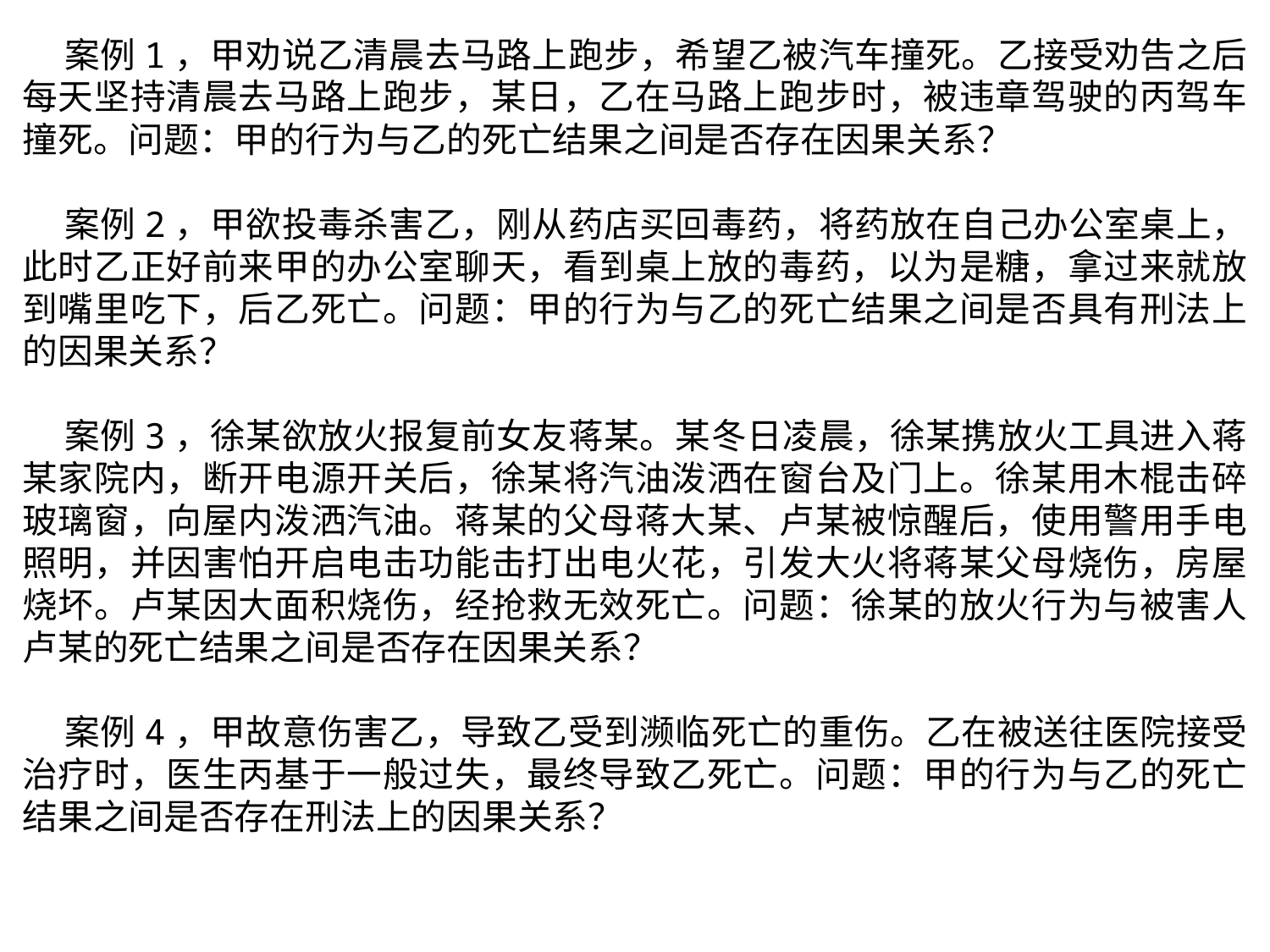

案例1，甲劝说乙清晨去马路上跑步，希望乙被汽车撞死。乙接受劝告之后每天坚持清晨去马路上跑步，某日，乙在马路上跑步时，被违章驾驶的丙驾车撞死。问题：甲的行为与乙的死亡结果之间是否存在因果关系？

    案例2，甲欲投毒杀害乙，刚从药店买回毒药，将药放在自己办公室桌上，此时乙正好前来甲的办公室聊天，看到桌上放的毒药，以为是糖，拿过来就放到嘴里吃下，后乙死亡。问题：甲的行为与乙的死亡结果之间是否具有刑法上的因果关系？

    案例3，徐某欲放火报复前女友蒋某。某冬日凌晨，徐某携放火工具进入蒋某家院内，断开电源开关后，徐某将汽油泼洒在窗台及门上。徐某用木棍击碎玻璃窗，向屋内泼洒汽油。蒋某的父母蒋大某、卢某被惊醒后，使用警用手电照明，并因害怕开启电击功能击打出电火花，引发大火将蒋某父母烧伤，房屋烧坏。卢某因大面积烧伤，经抢救无效死亡。问题：徐某的放火行为与被害人卢某的死亡结果之间是否存在因果关系？

    案例4，甲故意伤害乙，导致乙受到濒临死亡的重伤。乙在被送往医院接受治疗时，医生丙基于一般过失，最终导致乙死亡。问题：甲的行为与乙的死亡结果之间是否存在刑法上的因果关系？